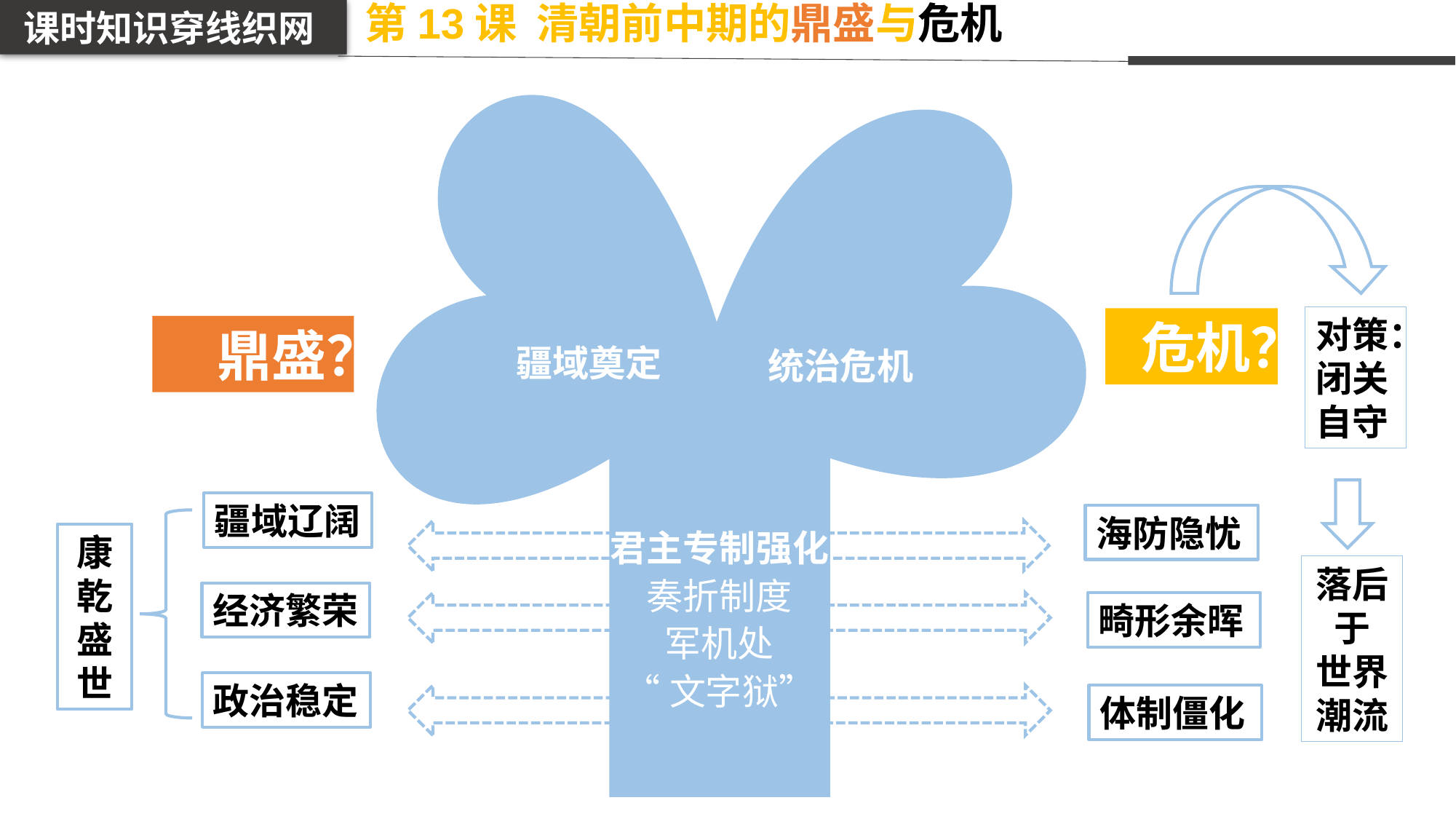

课时知识穿线织网

第13课  清朝前中期的鼎盛与危机

对策：闭关自守
 危机？
  鼎盛？
疆域奠定
统治危机

疆域辽阔
海防隐忧

君主专制强化
奏折制度
军机处
“文字狱”
康乾盛世
落后于
世界潮流
经济繁荣
畸形余晖
政治稳定
体制僵化